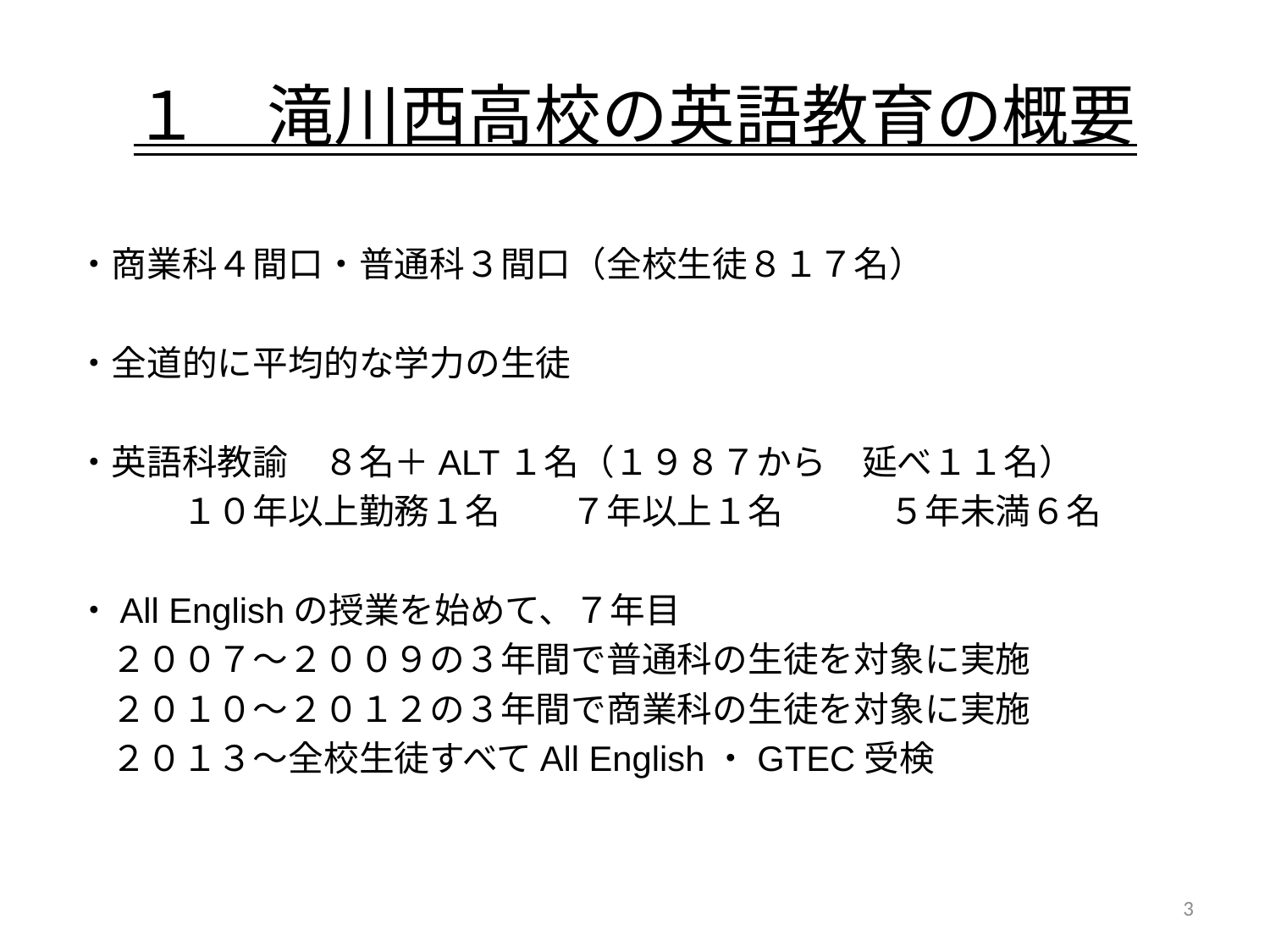

# １　滝川西高校の英語教育の概要

・商業科４間口・普通科３間口（全校生徒８１７名）

・全道的に平均的な学力の生徒

・英語科教諭　８名＋ALT１名（１９８７から　延べ１１名）
　　　１０年以上勤務１名　　７年以上１名　　　５年未満６名

・All Englishの授業を始めて、７年目
　２００７～２００９の３年間で普通科の生徒を対象に実施
　２０１０～２０１２の３年間で商業科の生徒を対象に実施
　２０１３～全校生徒すべてAll English・GTEC受検

3